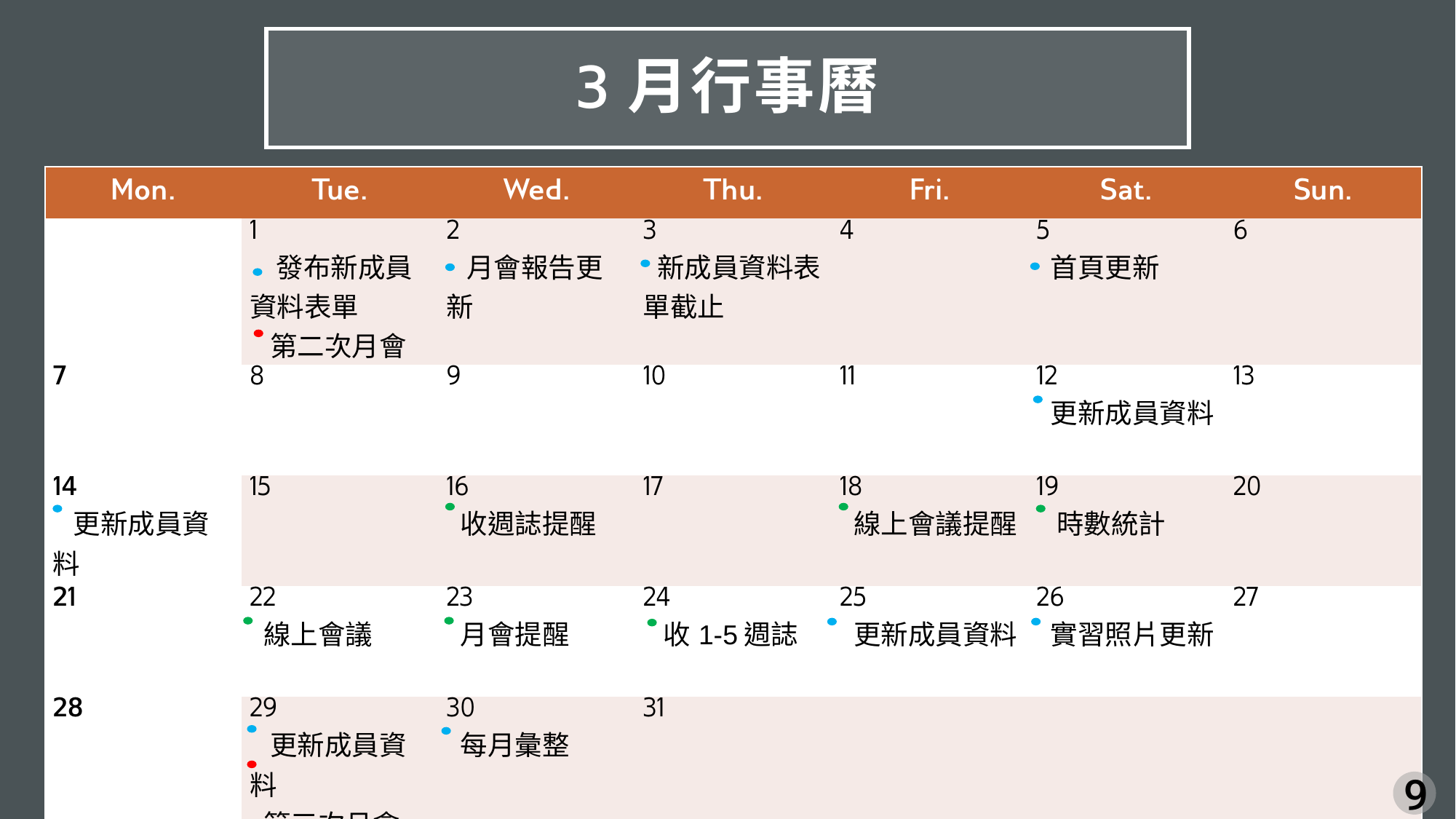

# 3月行事曆
| Mon. | Tue. | Wed. | Thu. | Fri. | Sat. | Sun. |
| --- | --- | --- | --- | --- | --- | --- |
|  | 1 發布新成員資料表單 第二次月會 | 2 月會報告更新 | 3 新成員資料表單截止 | 4 | 5 首頁更新 | 6 |
| 7 | 8 | 9 | 10 | 11 | 12 更新成員資料 | 13 |
| 14 更新成員資料 | 15 | 16 收週誌提醒 | 17 | 18 線上會議提醒 | 19   時數統計 | 20 |
| 21 | 22 線上會議 | 23 月會提醒 | 24 收1-5週誌 | 25 更新成員資料 | 26 實習照片更新 | 27 |
| 28 | 29 更新成員資料 第三次月會 | 30 每月彙整 | 31 |  |  |  |

9